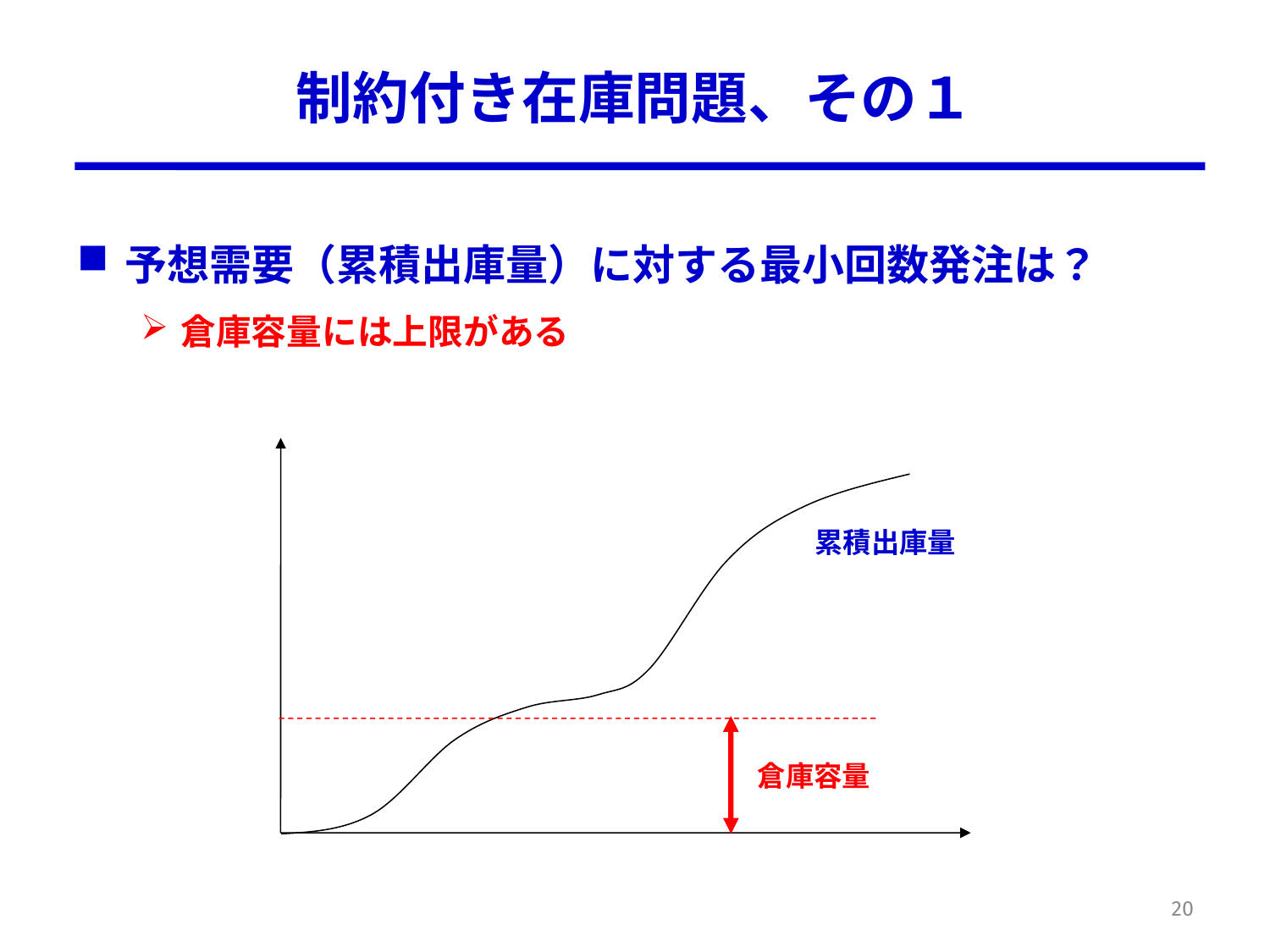

# 制約付き在庫問題、その１
予想需要（累積出庫量）に対する最小回数発注は？
倉庫容量には上限がある

累積出庫量

倉庫容量

20